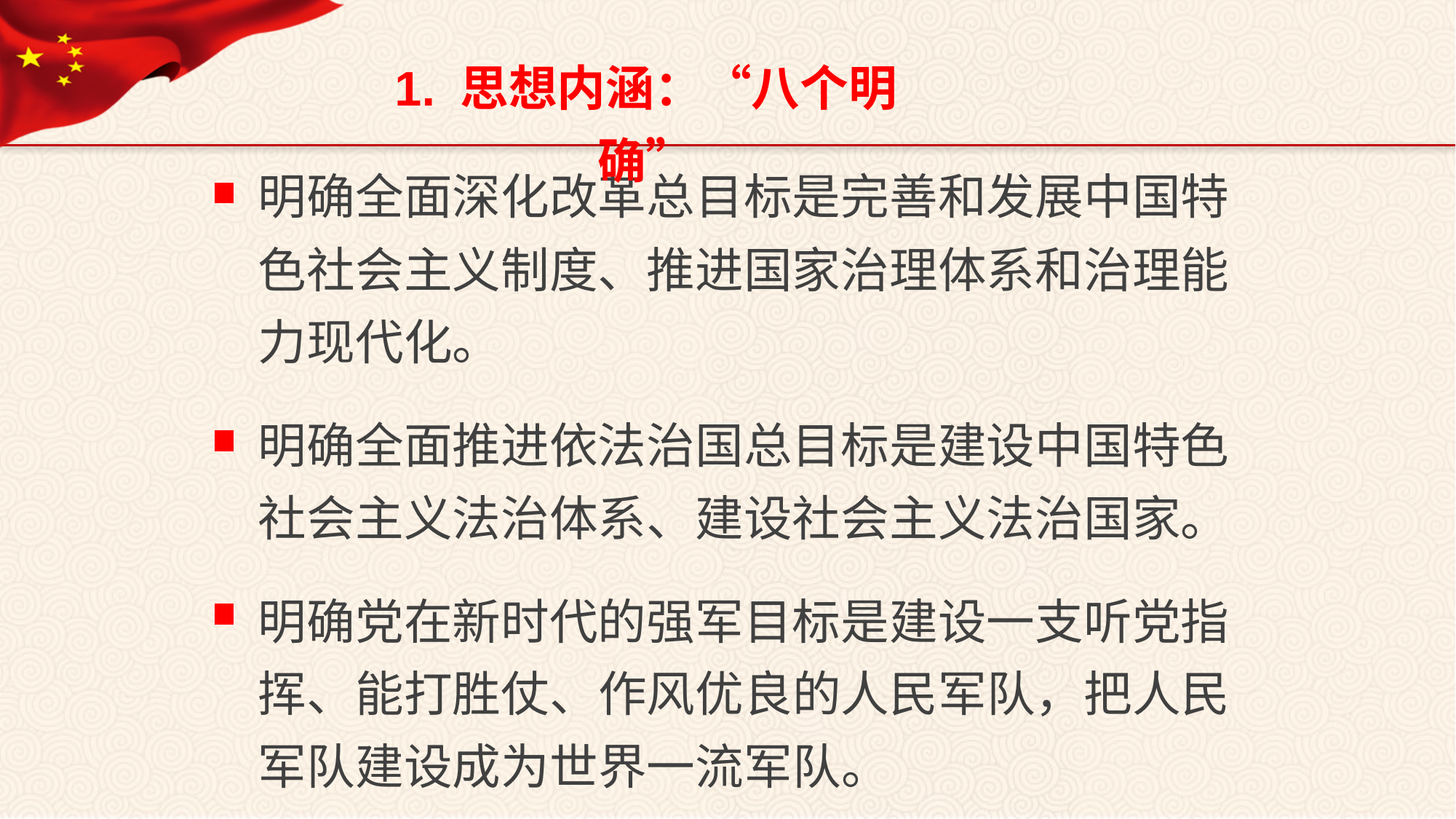

1. 思想内涵：“八个明确”
明确全面深化改革总目标是完善和发展中国特色社会主义制度、推进国家治理体系和治理能力现代化。
明确全面推进依法治国总目标是建设中国特色社会主义法治体系、建设社会主义法治国家。
明确党在新时代的强军目标是建设一支听党指挥、能打胜仗、作风优良的人民军队，把人民军队建设成为世界一流军队。